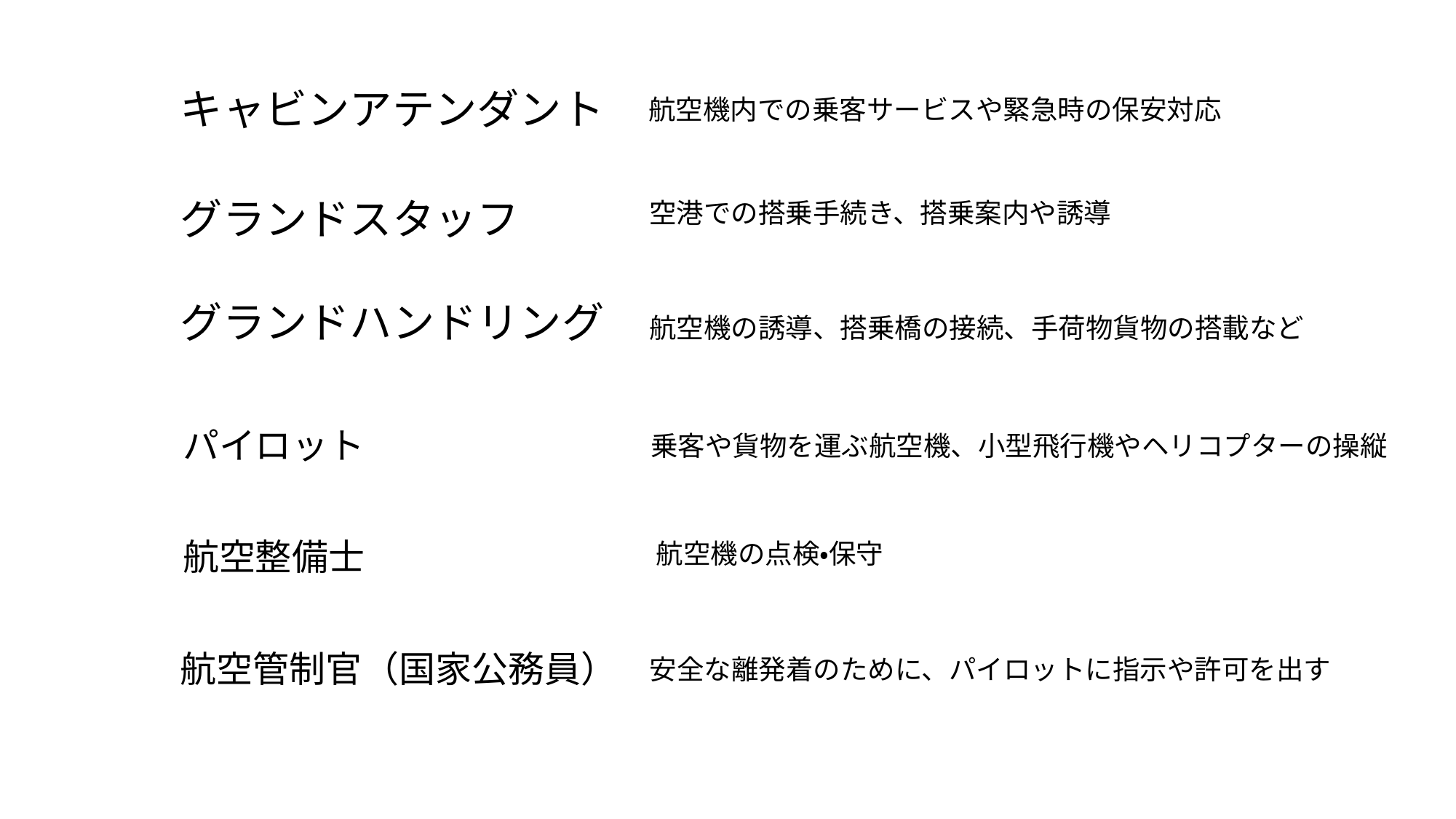

キャビンアテンダント
航空機内での乗客サービスや緊急時の保安対応
グランドスタッフ
空港での搭乗手続き、搭乗案内や誘導
グランドハンドリング
航空機の誘導、搭乗橋の接続、手荷物貨物の搭載など
パイロット
乗客や貨物を運ぶ航空機、小型飛行機やヘリコプターの操縦
航空整備士
航空機の点検・保守
航空管制官（国家公務員）
安全な離発着のために、パイロットに指示や許可を出す